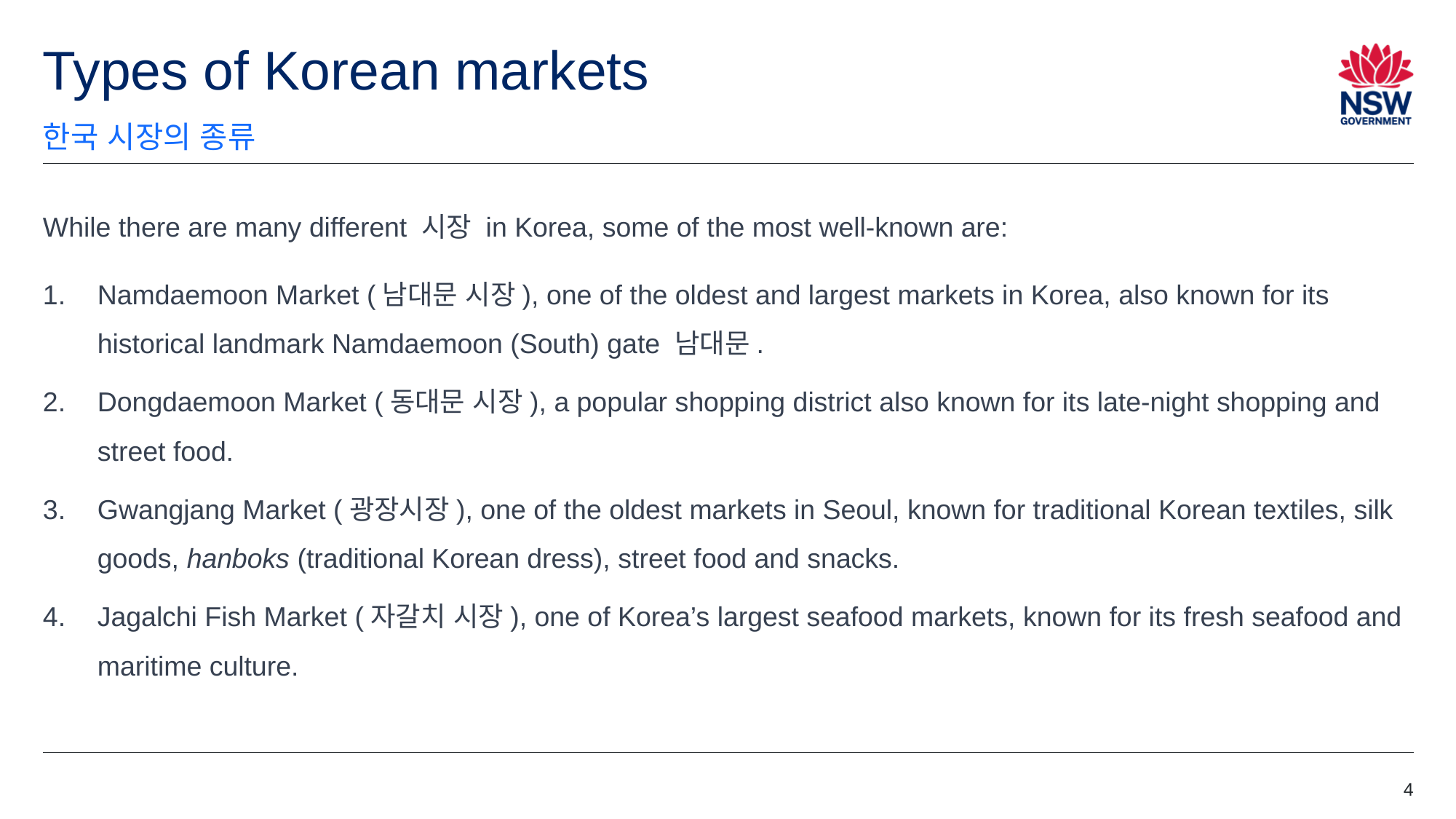

# Types of Korean markets
한국 시장의 종류
While there are many different 시장 in Korea, some of the most well-known are:
Namdaemoon Market (남대문 시장), one of the oldest and largest markets in Korea, also known for its historical landmark Namdaemoon (South) gate 남대문.
Dongdaemoon Market (동대문 시장), a popular shopping district also known for its late-night shopping and street food.
Gwangjang Market (광장시장), one of the oldest markets in Seoul, known for traditional Korean textiles, silk goods, hanboks (traditional Korean dress), street food and snacks.
Jagalchi Fish Market (자갈치 시장), one of Korea’s largest seafood markets, known for its fresh seafood and maritime culture.
4